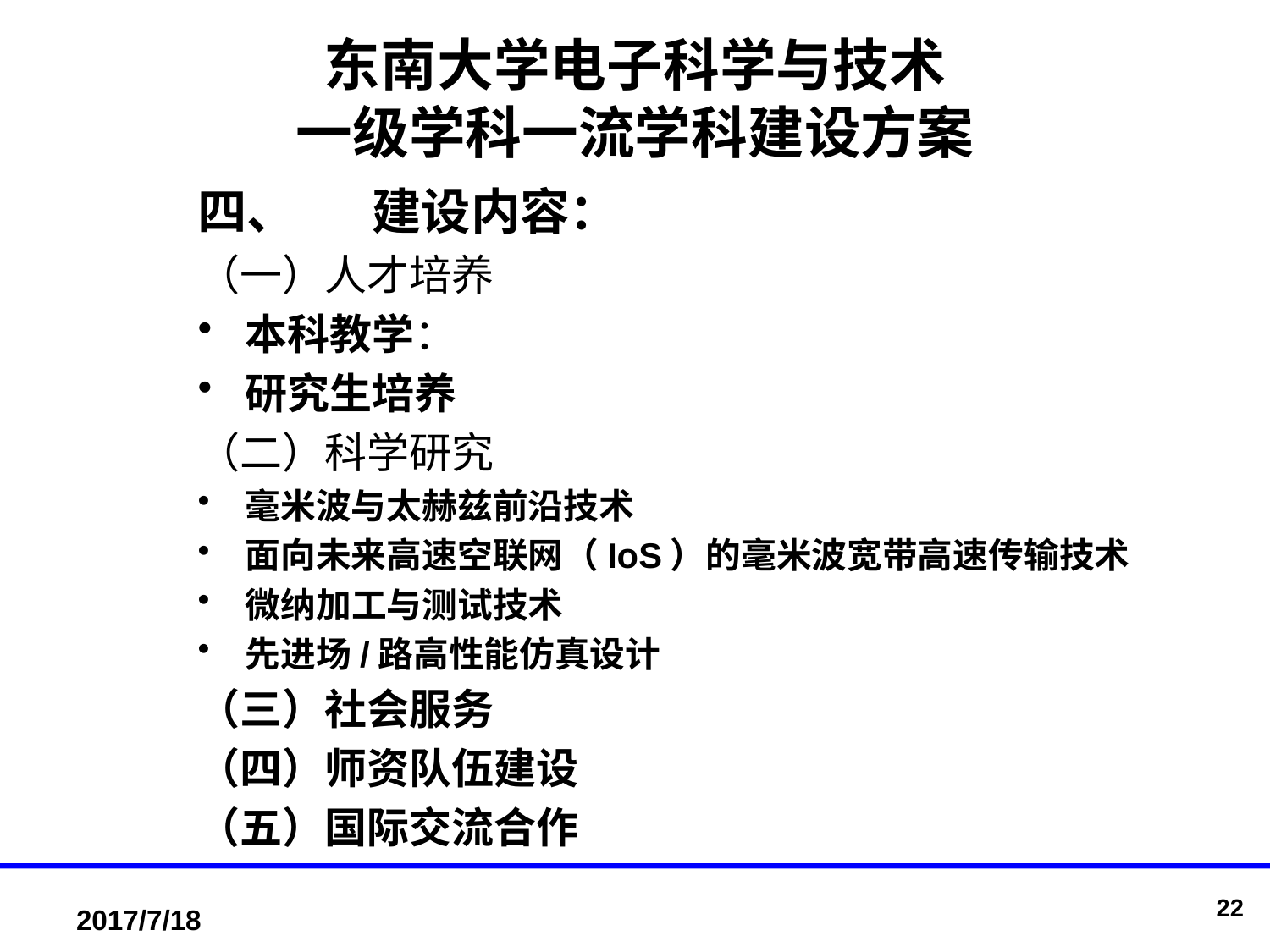

# 东南大学电子科学与技术 一级学科一流学科建设方案
四、	建设内容：
（一）人才培养
本科教学：
研究生培养
（二）科学研究
毫米波与太赫兹前沿技术
面向未来高速空联网（IoS）的毫米波宽带高速传输技术
微纳加工与测试技术
先进场/路高性能仿真设计
（三）社会服务
（四）师资队伍建设
（五）国际交流合作

22
2017/7/18